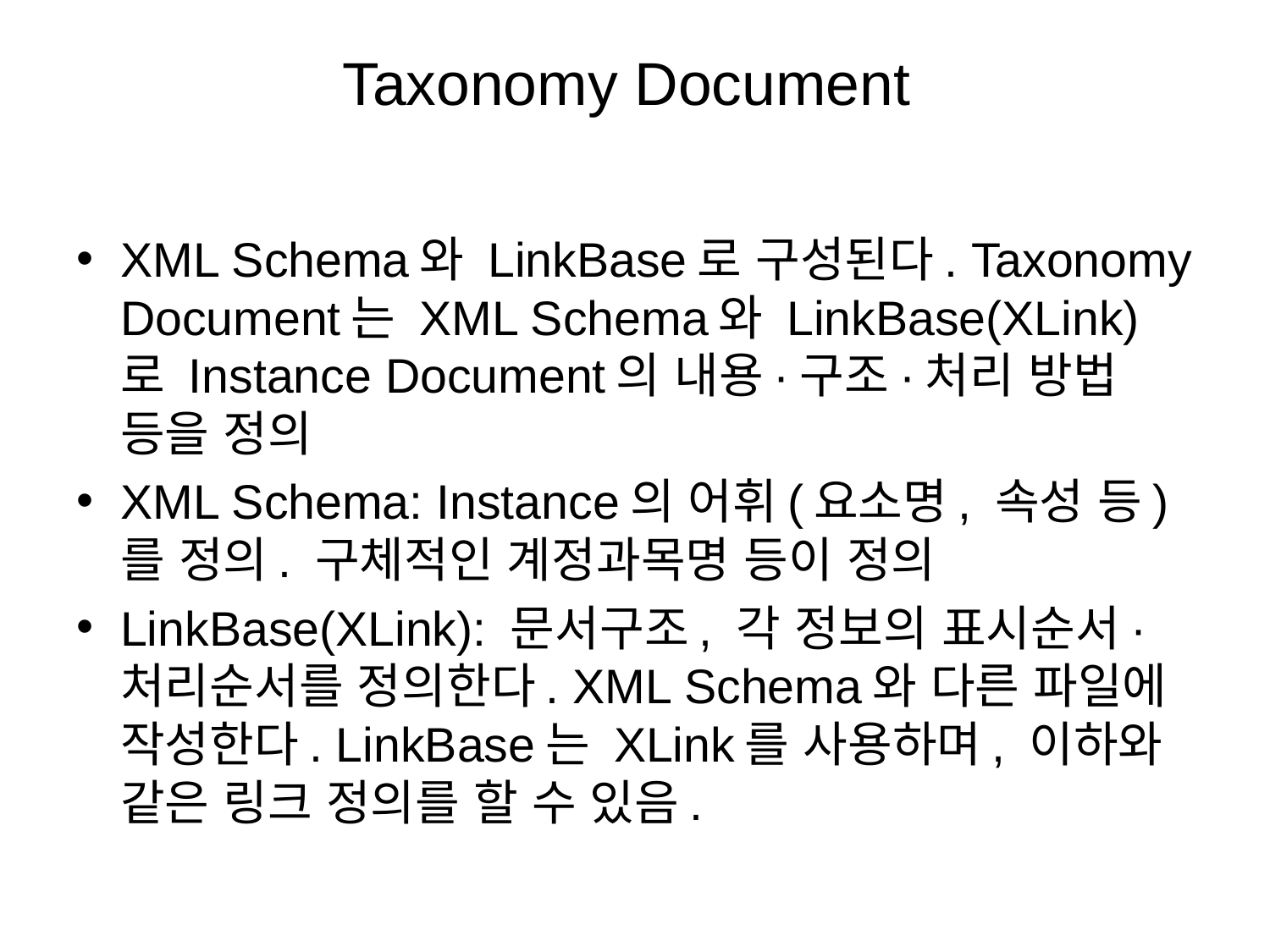

# Taxonomy Document
XML Schema와 LinkBase로 구성된다. Taxonomy Document는 XML Schema와 LinkBase(XLink) 로 Instance Document의 내용·구조·처리 방법 등을 정의
XML Schema: Instance의 어휘(요소명, 속성 등)를 정의. 구체적인 계정과목명 등이 정의
LinkBase(XLink): 문서구조, 각 정보의 표시순서·처리순서를 정의한다. XML Schema와 다른 파일에 작성한다. LinkBase는 XLink를 사용하며, 이하와 같은 링크 정의를 할 수 있음.